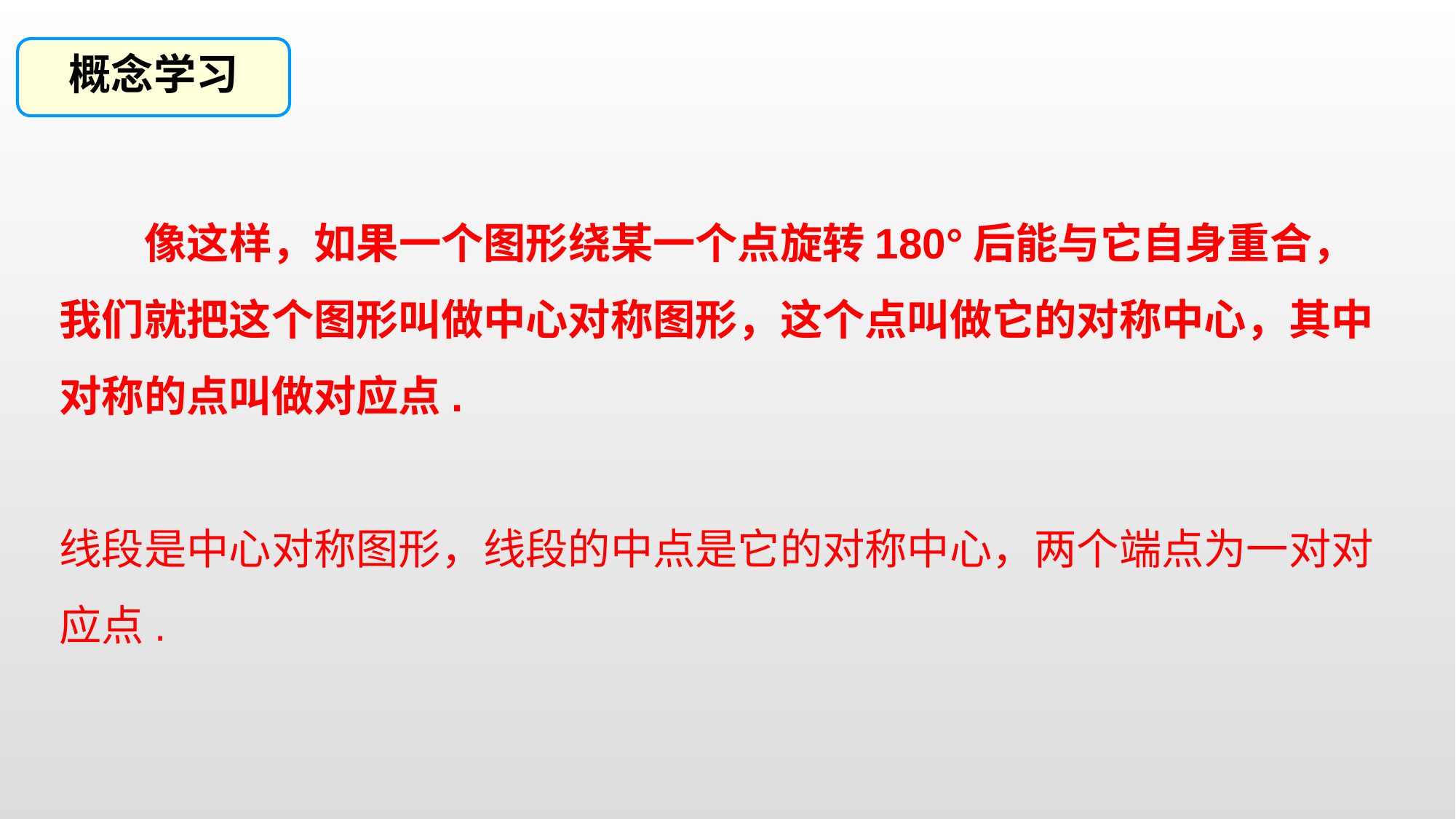

概念学习
　　像这样，如果一个图形绕某一个点旋转180°后能与它自身重合，我们就把这个图形叫做中心对称图形，这个点叫做它的对称中心，其中对称的点叫做对应点.

线段是中心对称图形，线段的中点是它的对称中心，两个端点为一对对应点.